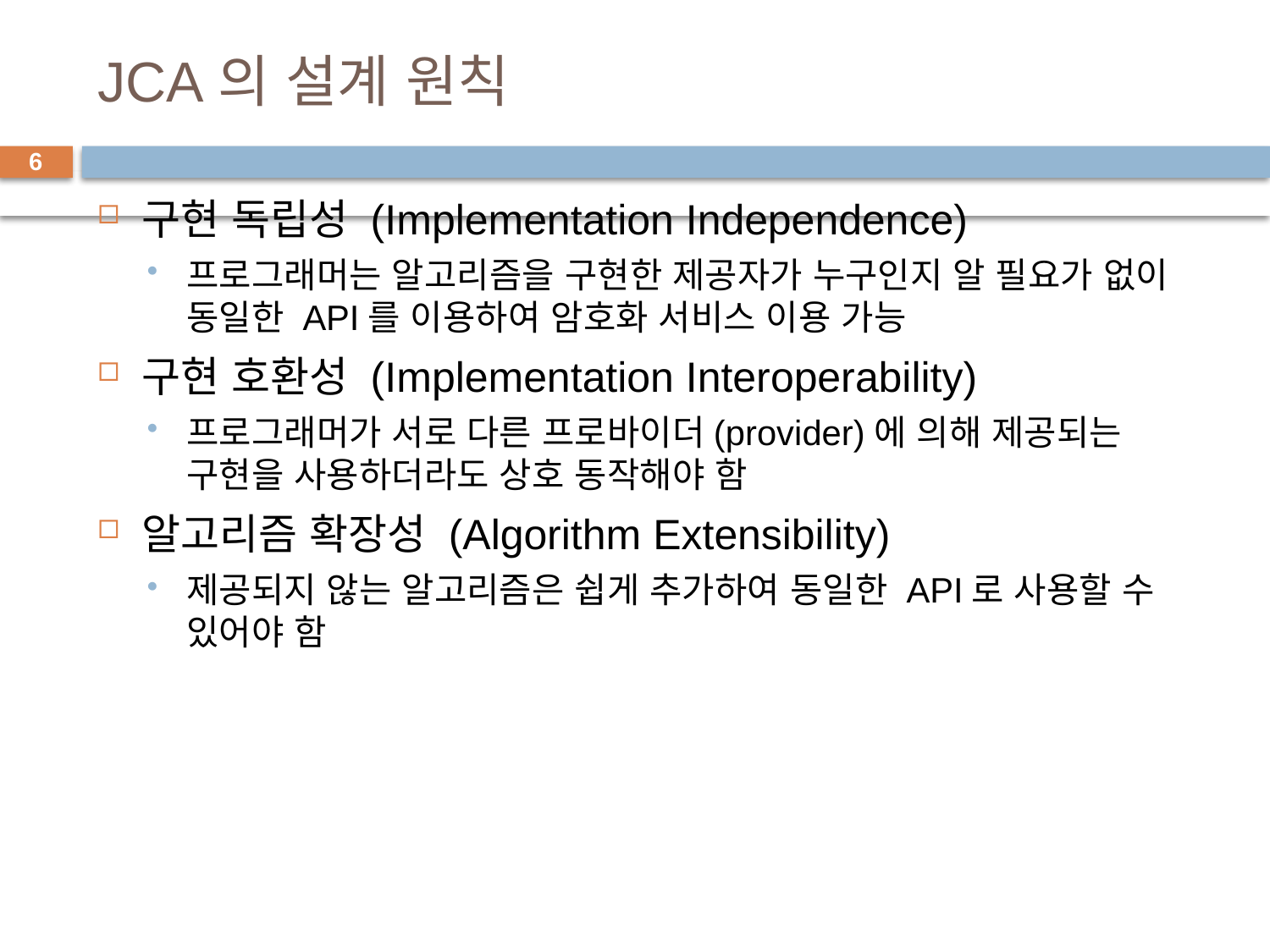

# JCA의 설계 원칙
6
구현 독립성 (Implementation Independence)
프로그래머는 알고리즘을 구현한 제공자가 누구인지 알 필요가 없이 동일한 API를 이용하여 암호화 서비스 이용 가능
구현 호환성 (Implementation Interoperability)
프로그래머가 서로 다른 프로바이더(provider)에 의해 제공되는 구현을 사용하더라도 상호 동작해야 함
알고리즘 확장성 (Algorithm Extensibility)
제공되지 않는 알고리즘은 쉽게 추가하여 동일한 API로 사용할 수 있어야 함